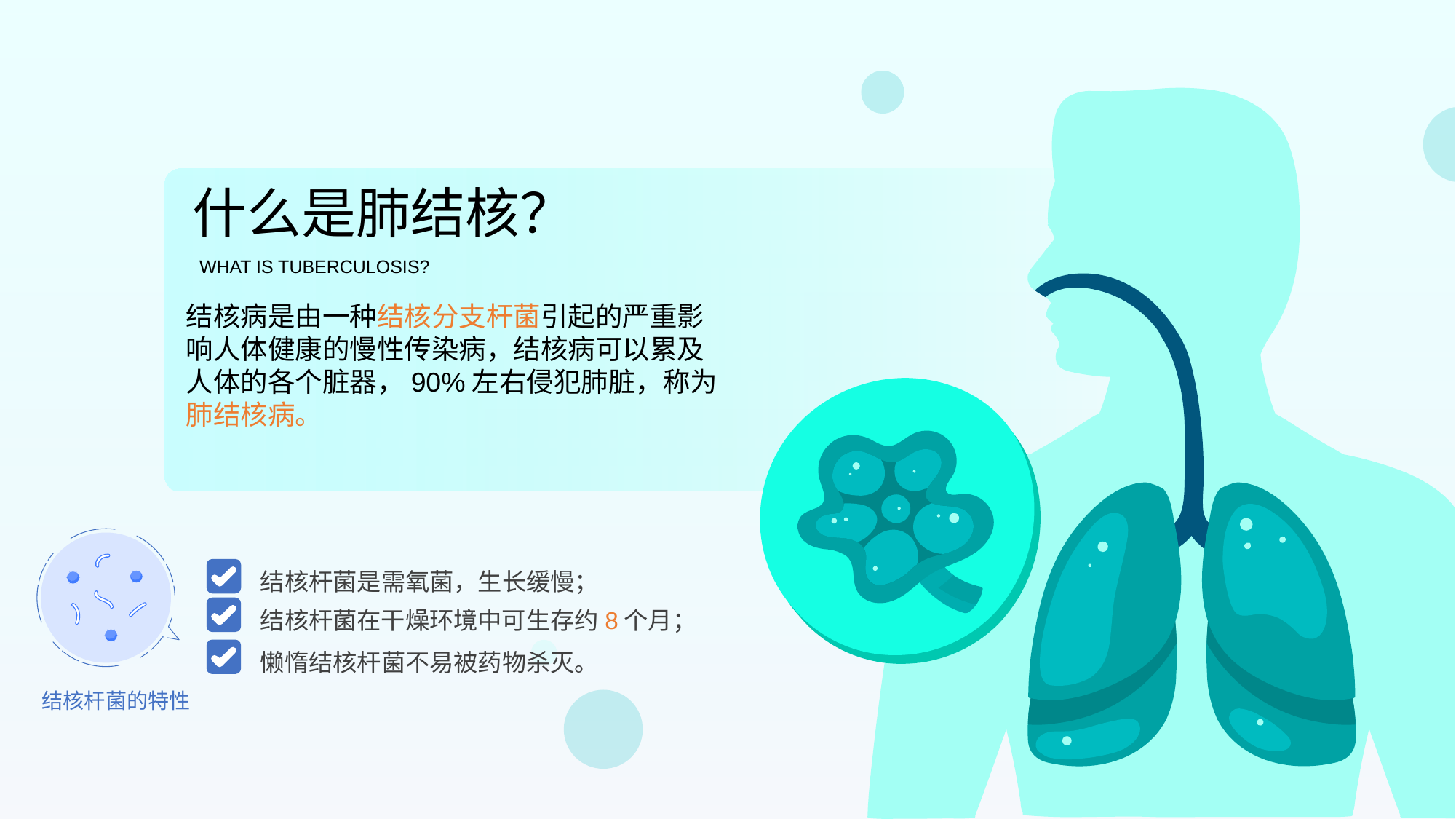

什么是肺结核？
WHAT IS TUBERCULOSIS?
结核病是由一种结核分支杆菌引起的严重影响人体健康的慢性传染病，结核病可以累及人体的各个脏器，90%左右侵犯肺脏，称为肺结核病。

结核杆菌是需氧菌，生长缓慢；

结核杆菌在干燥环境中可生存约8个月；

懒惰结核杆菌不易被药物杀灭。

结核杆菌的特性